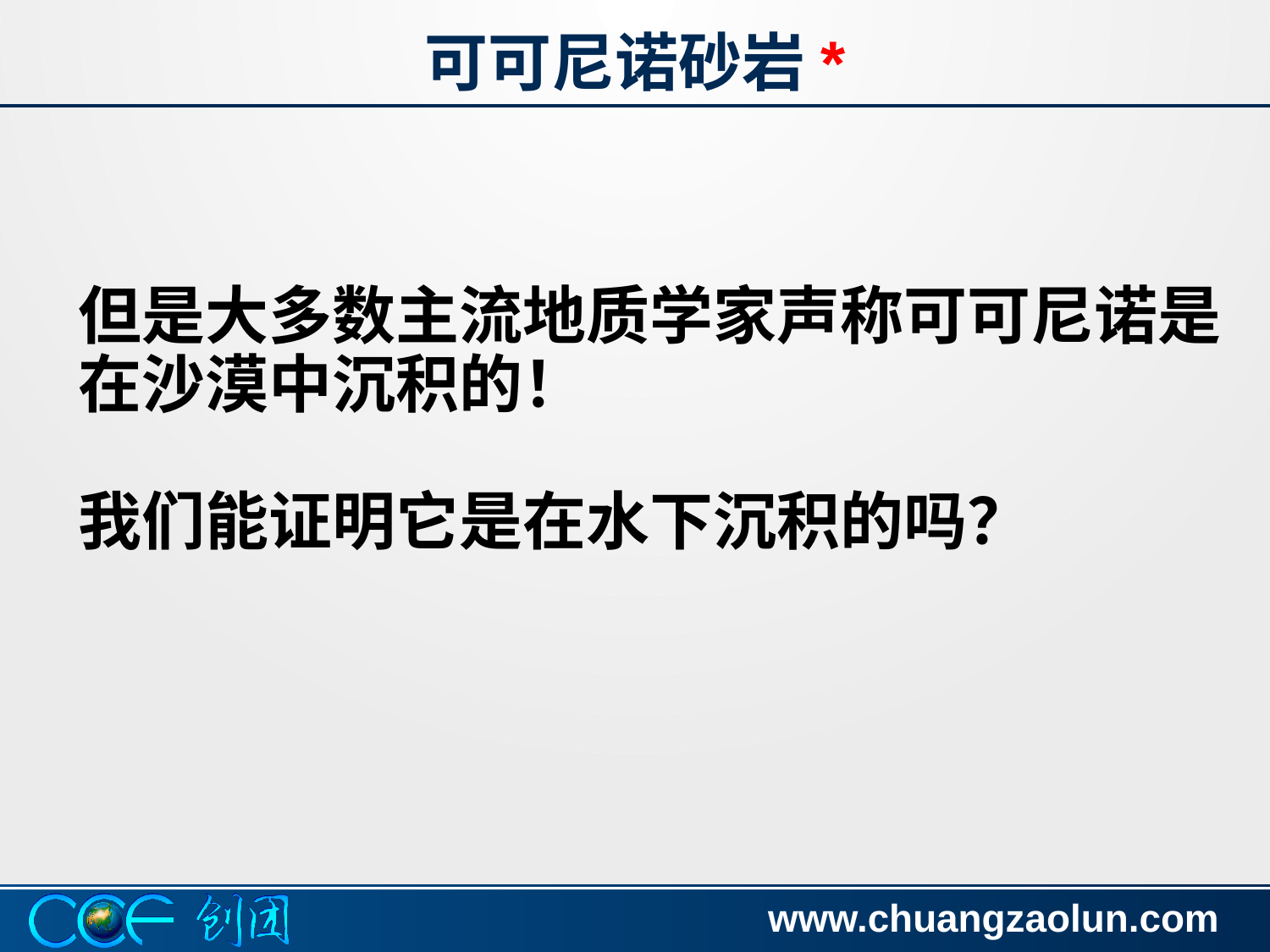

# 可可尼诺砂岩*
但是大多数主流地质学家声称可可尼诺是在沙漠中沉积的！

我们能证明它是在水下沉积的吗？